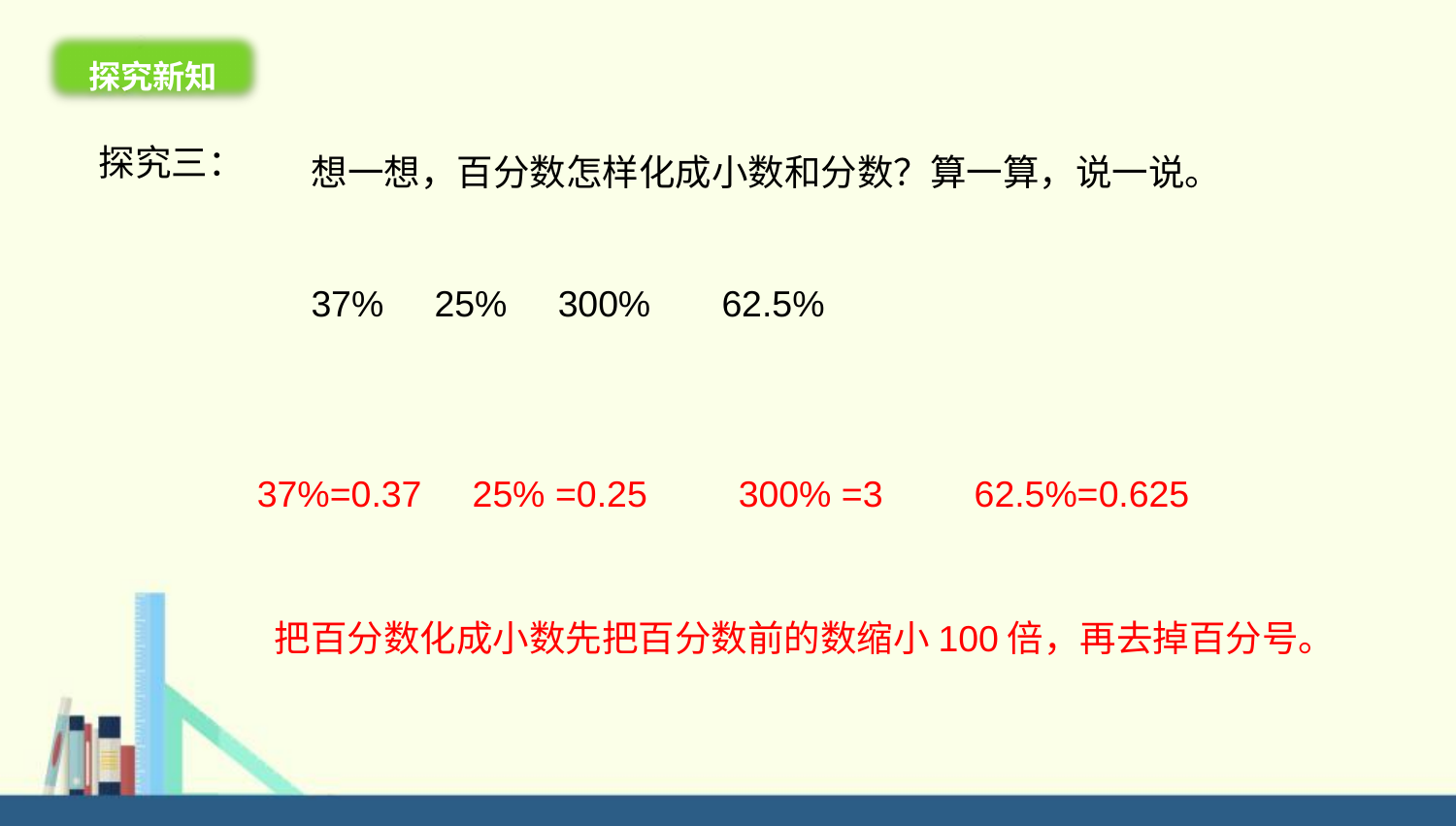

探究新知
探究三：
想一想，百分数怎样化成小数和分数？算一算，说一说。

37%     25%     300%       62.5%

37%=0.37     25% =0.25         300% =3         62.5%=0.625
把百分数化成小数先把百分数前的数缩小100倍，再去掉百分号。